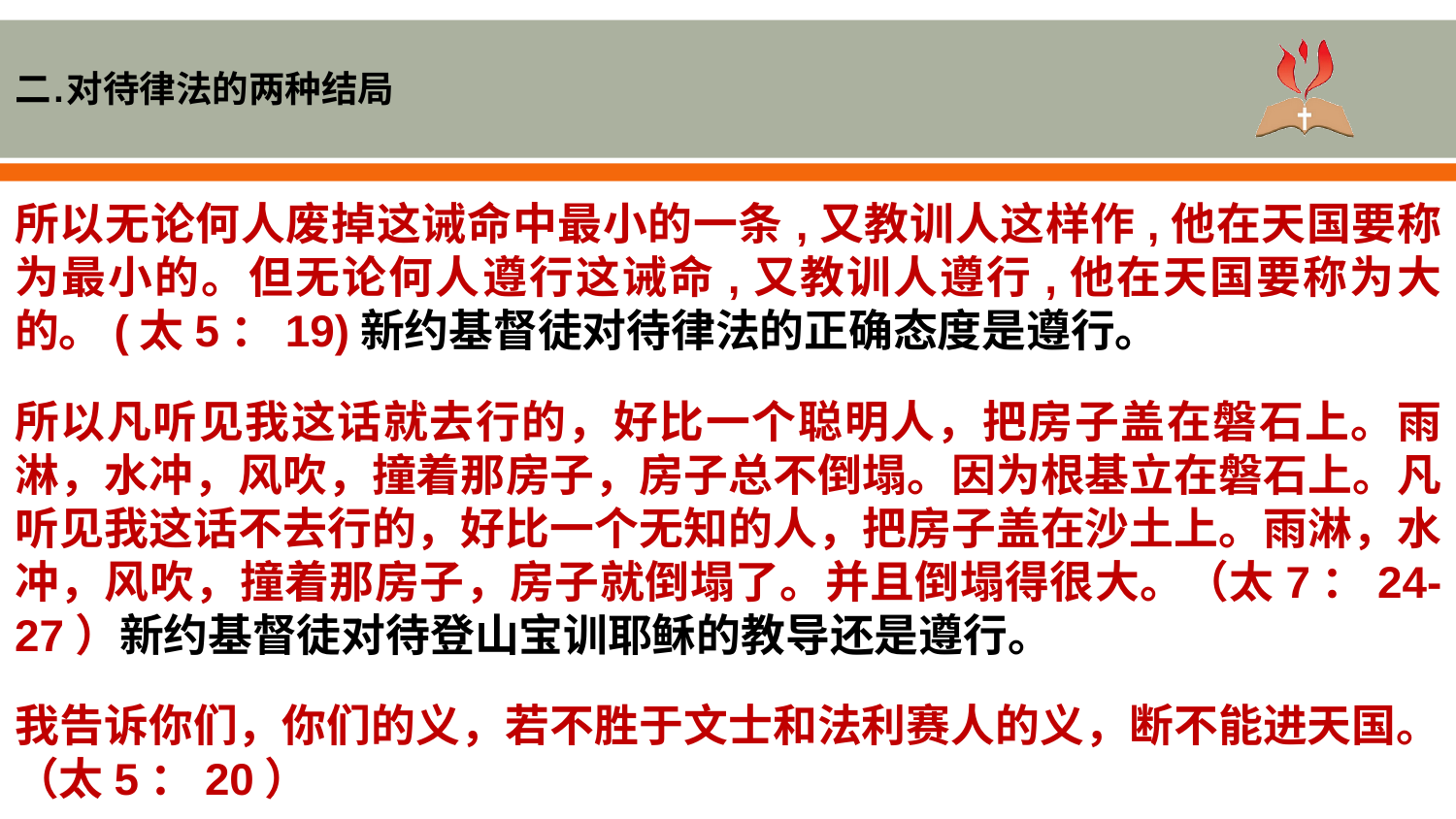

二.对待律法的两种结局
所以无论何人废掉这诫命中最小的一条,又教训人这样作,他在天国要称为最小的。但无论何人遵行这诫命,又教训人遵行,他在天国要称为大的。(太5：19)新约基督徒对待律法的正确态度是遵行。

所以凡听见我这话就去行的，好比一个聪明人，把房子盖在磐石上。雨淋，水冲，风吹，撞着那房子，房子总不倒塌。因为根基立在磐石上。凡听见我这话不去行的，好比一个无知的人，把房子盖在沙土上。雨淋，水冲，风吹，撞着那房子，房子就倒塌了。并且倒塌得很大。（太7：24-27）新约基督徒对待登山宝训耶稣的教导还是遵行。

我告诉你们，你们的义，若不胜于文士和法利赛人的义，断不能进天国。（太5：20）